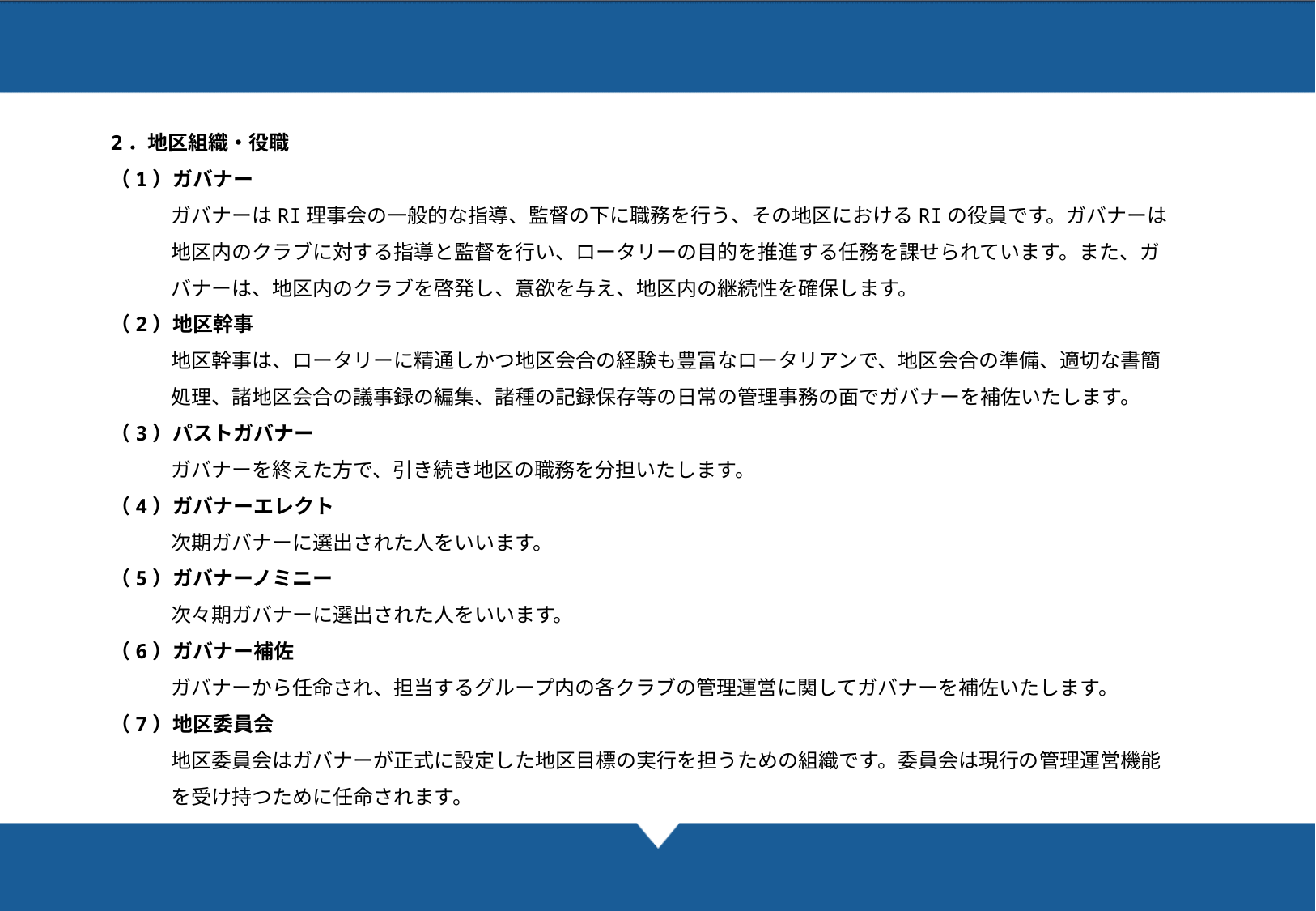

28
2．地区組織・役職
（1）ガバナー
ガバナーはRI理事会の一般的な指導、監督の下に職務を行う、その地区におけるRIの役員です。ガバナーは地区内のクラブに対する指導と監督を行い、ロータリーの目的を推進する任務を課せられています。また、ガバナーは、地区内のクラブを啓発し、意欲を与え、地区内の継続性を確保します。
（2）地区幹事
地区幹事は、ロータリーに精通しかつ地区会合の経験も豊富なロータリアンで、地区会合の準備、適切な書簡処理、諸地区会合の議事録の編集、諸種の記録保存等の日常の管理事務の面でガバナーを補佐いたします。
（3）パストガバナー
ガバナーを終えた方で、引き続き地区の職務を分担いたします。
（4）ガバナーエレクト
次期ガバナーに選出された人をいいます。
（5）ガバナーノミニー
次々期ガバナーに選出された人をいいます。
（6）ガバナー補佐
ガバナーから任命され、担当するグループ内の各クラブの管理運営に関してガバナーを補佐いたします。
（7）地区委員会
地区委員会はガバナーが正式に設定した地区目標の実行を担うための組織です。委員会は現行の管理運営機能を受け持つために任命されます。
07 Reference Images
XX University　Name